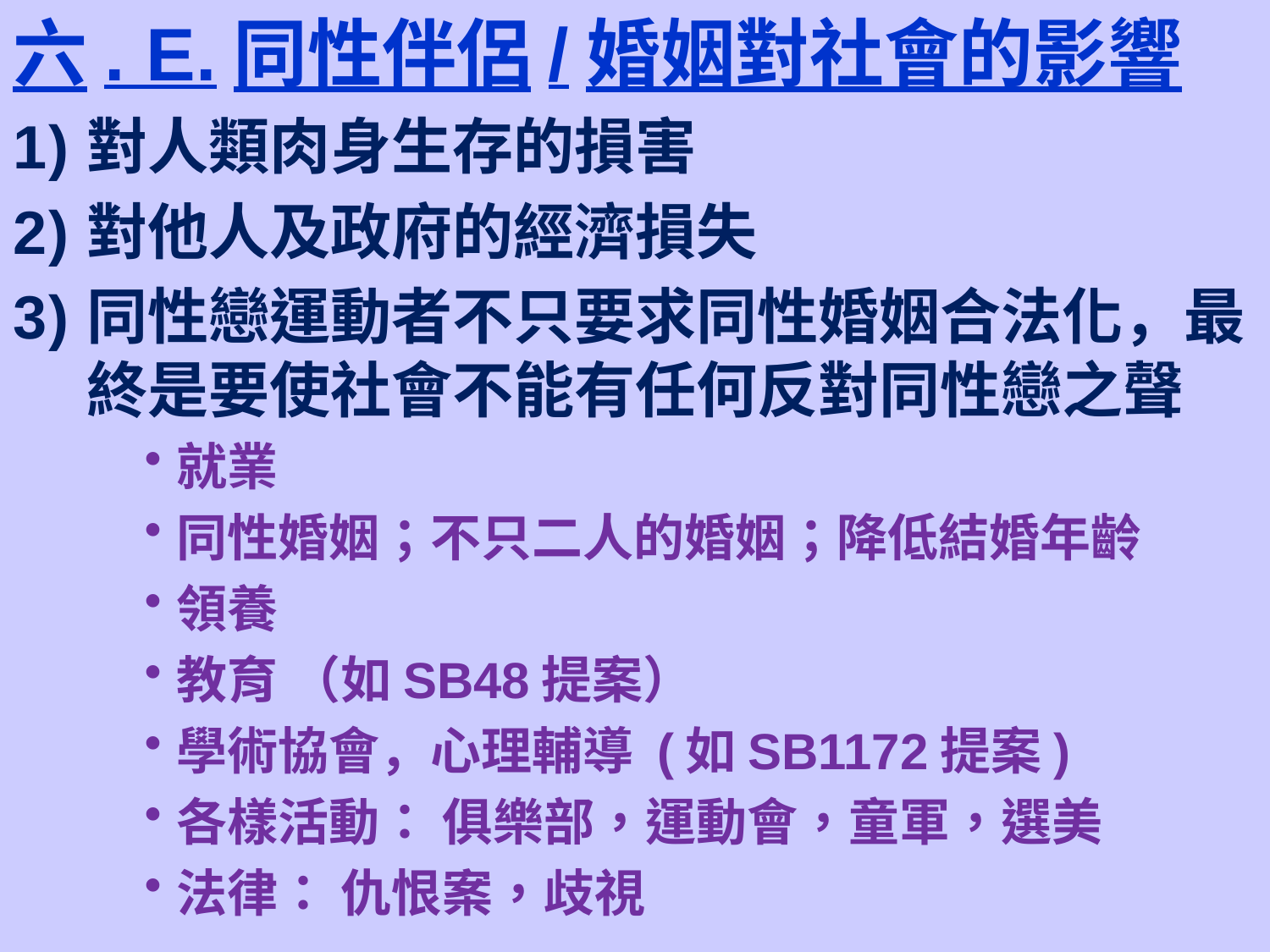

六. E.同性伴侶/婚姻對社會的影響
對人類肉身生存的損害
對他人及政府的經濟損失
同性戀運動者不只要求同性婚姻合法化，最終是要使社會不能有任何反對同性戀之聲
就業
同性婚姻；不只二人的婚姻；降低結婚年齡
領養
教育 （如SB48提案）
學術協會，心理輔導 (如SB1172提案)
各樣活動： 俱樂部，運動會，童軍，選美
法律： 仇恨案，歧視